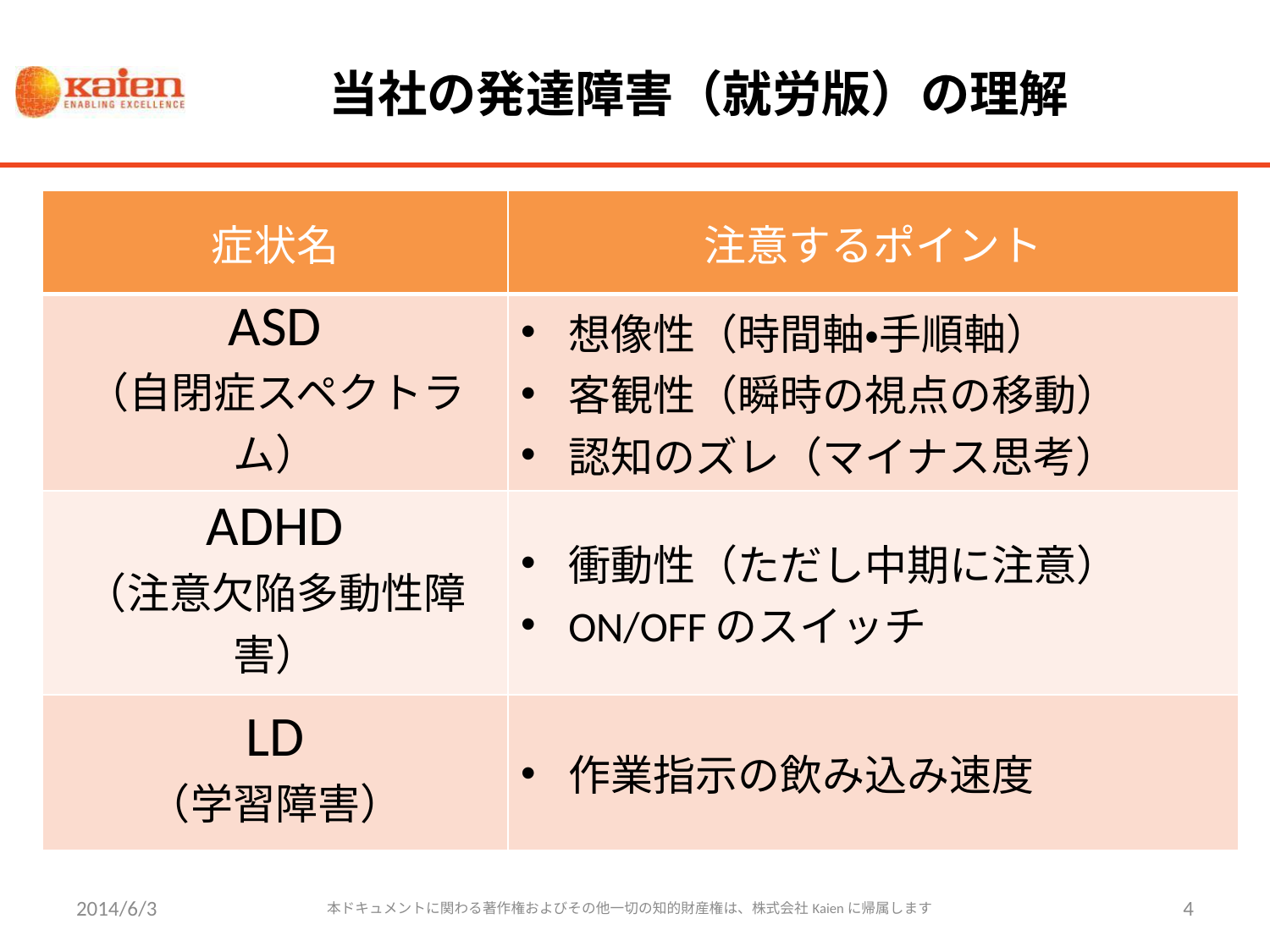

# 当社の発達障害（就労版）の理解
| 症状名 | 注意するポイント |
| --- | --- |
| ASD （自閉症スペクトラム） | 想像性（時間軸・手順軸） 客観性（瞬時の視点の移動） 認知のズレ（マイナス思考） |
| ADHD （注意欠陥多動性障害） | 衝動性（ただし中期に注意） ON/OFFのスイッチ |
| LD （学習障害） | 作業指示の飲み込み速度 |
2014/6/3
本ドキュメントに関わる著作権およびその他一切の知的財産権は、株式会社Kaienに帰属します
4